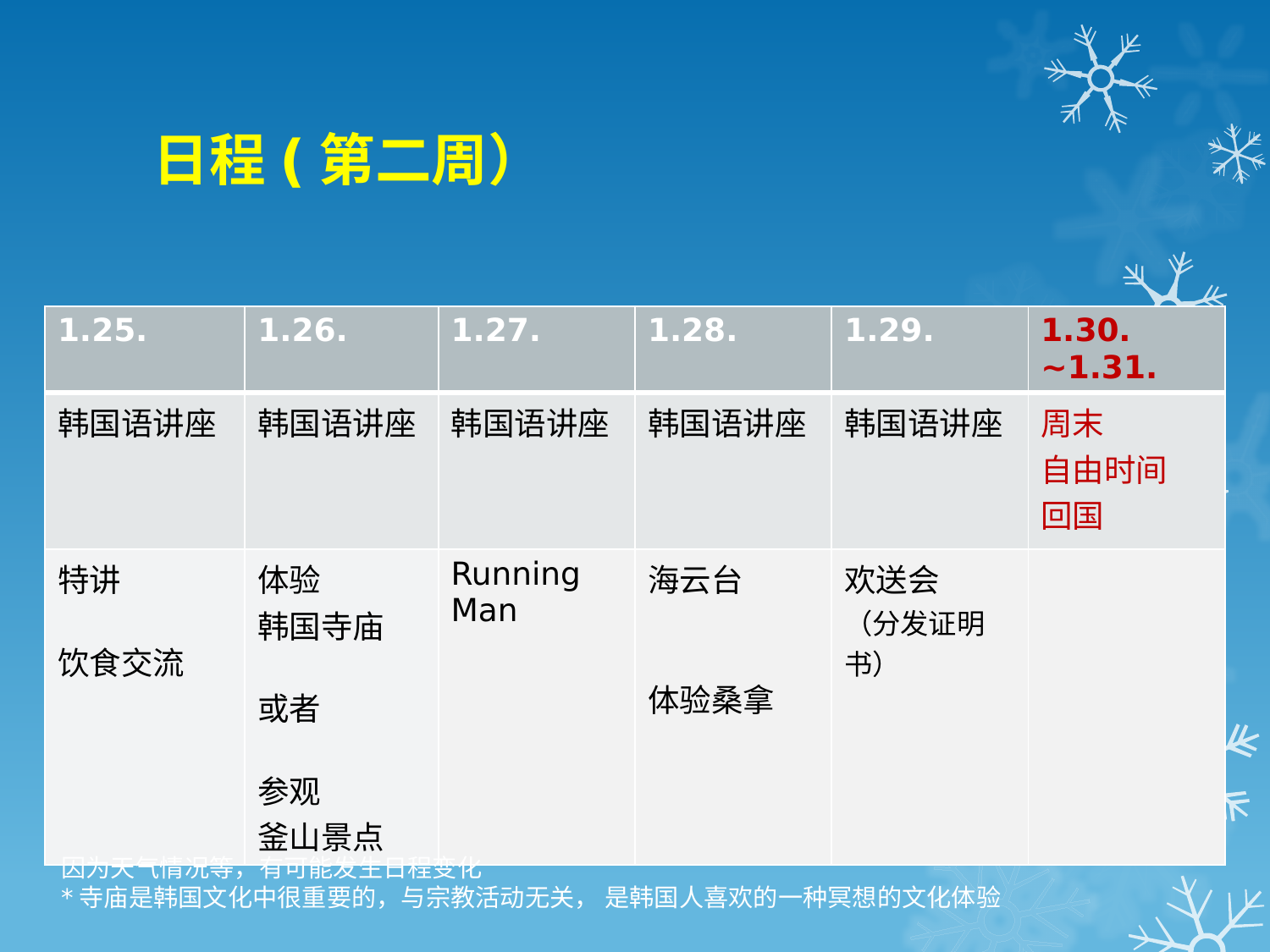

# 日程(第二周）
| 1.25. | 1.26. | 1.27. | 1.28. | 1.29. | 1.30. ~1.31. |
| --- | --- | --- | --- | --- | --- |
| 韩国语讲座 | 韩国语讲座 | 韩国语讲座 | 韩国语讲座 | 韩国语讲座 | 周末 自由时间 回国 |
| 特讲 饮食交流 | 体验 韩国寺庙 或者 参观 釜山景点 | Running Man | 海云台 体验桑拿 | 欢送会 （分发证明书） |  |
因为天气情况等，有可能发生日程变化
*寺庙是韩国文化中很重要的，与宗教活动无关， 是韩国人喜欢的一种冥想的文化体验